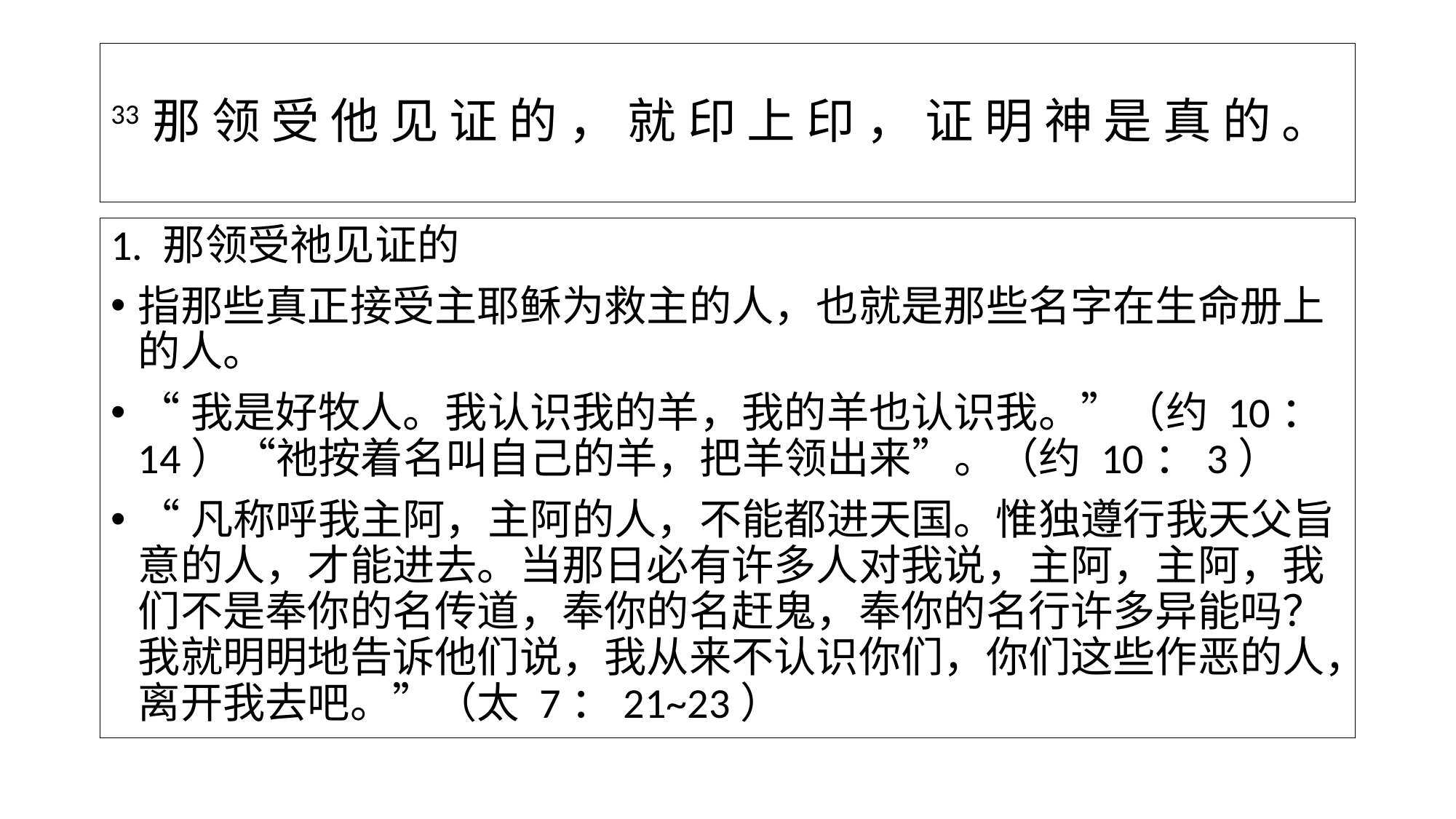

# 33 那 领 受 他 见 证 的 ， 就 印 上 印 ， 证 明 神 是 真 的 。
1. 那领受祂见证的
指那些真正接受主耶稣为救主的人，也就是那些名字在生命册上的人。
“我是好牧人。我认识我的羊，我的羊也认识我。”（约 10：14）“祂按着名叫自己的羊，把羊领出来”。（约 10：3）
“凡称呼我主阿，主阿的人，不能都进天国。惟独遵行我天父旨意的人，才能进去。当那日必有许多人对我说，主阿，主阿，我们不是奉你的名传道，奉你的名赶鬼，奉你的名行许多异能吗？我就明明地告诉他们说，我从来不认识你们，你们这些作恶的人，离开我去吧。”（太 7：21~23）